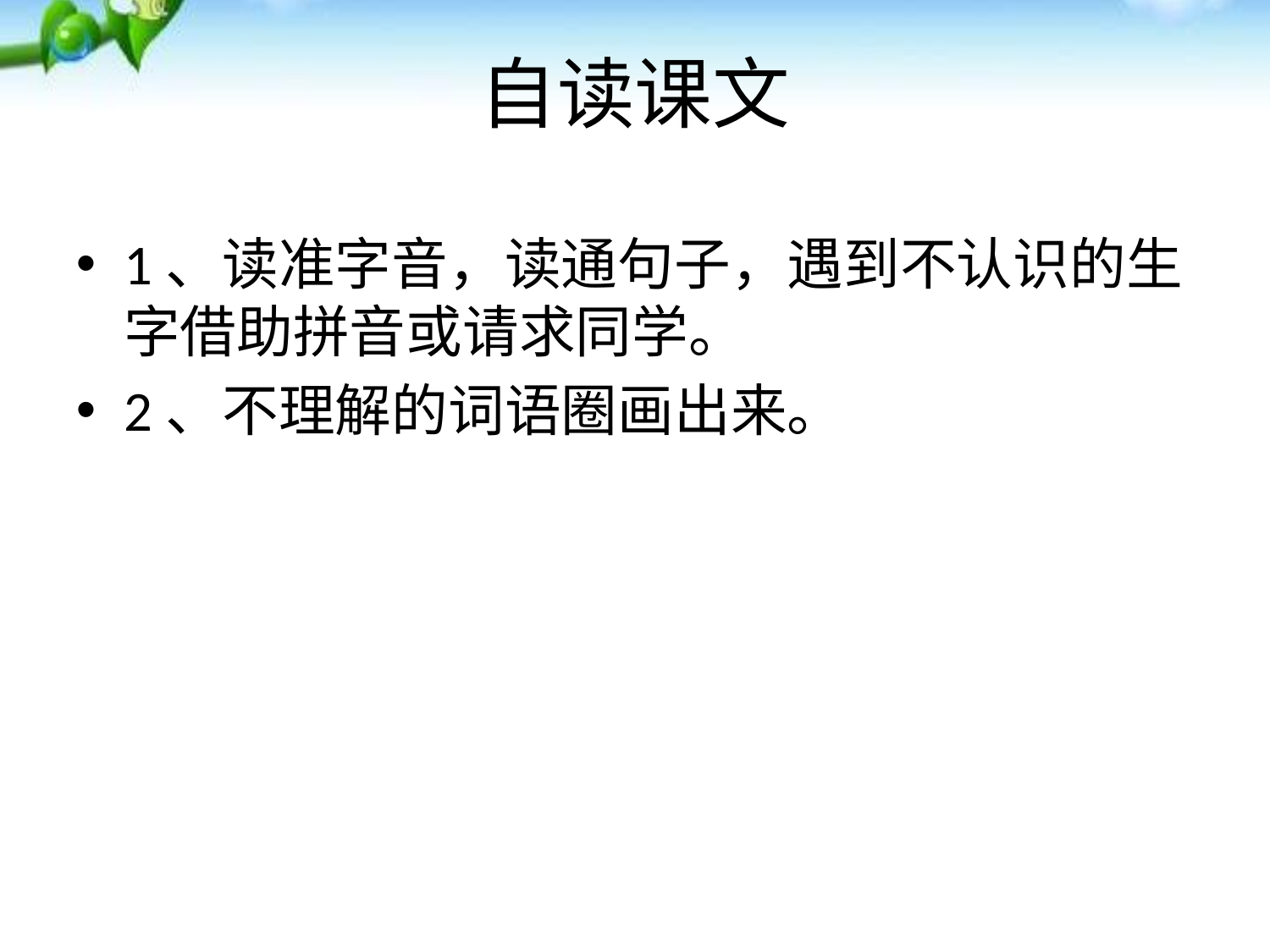

# 自读课文
1、读准字音，读通句子，遇到不认识的生字借助拼音或请求同学。
2、不理解的词语圈画出来。